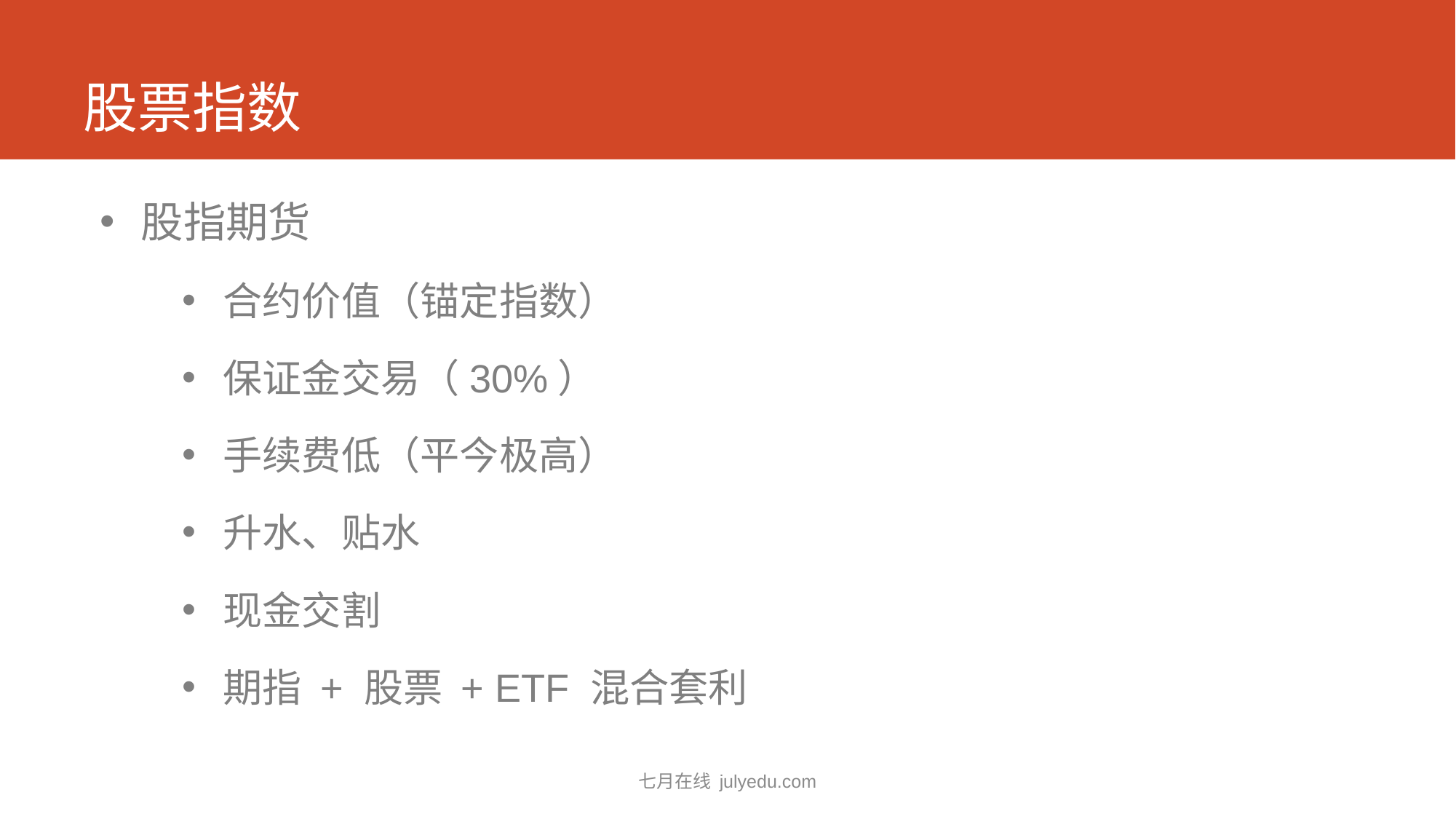

# 股票指数
股指期货
合约价值（锚定指数）
保证金交易（30%）
手续费低（平今极高）
升水、贴水
现金交割
期指 + 股票 + ETF 混合套利
七月在线 julyedu.com